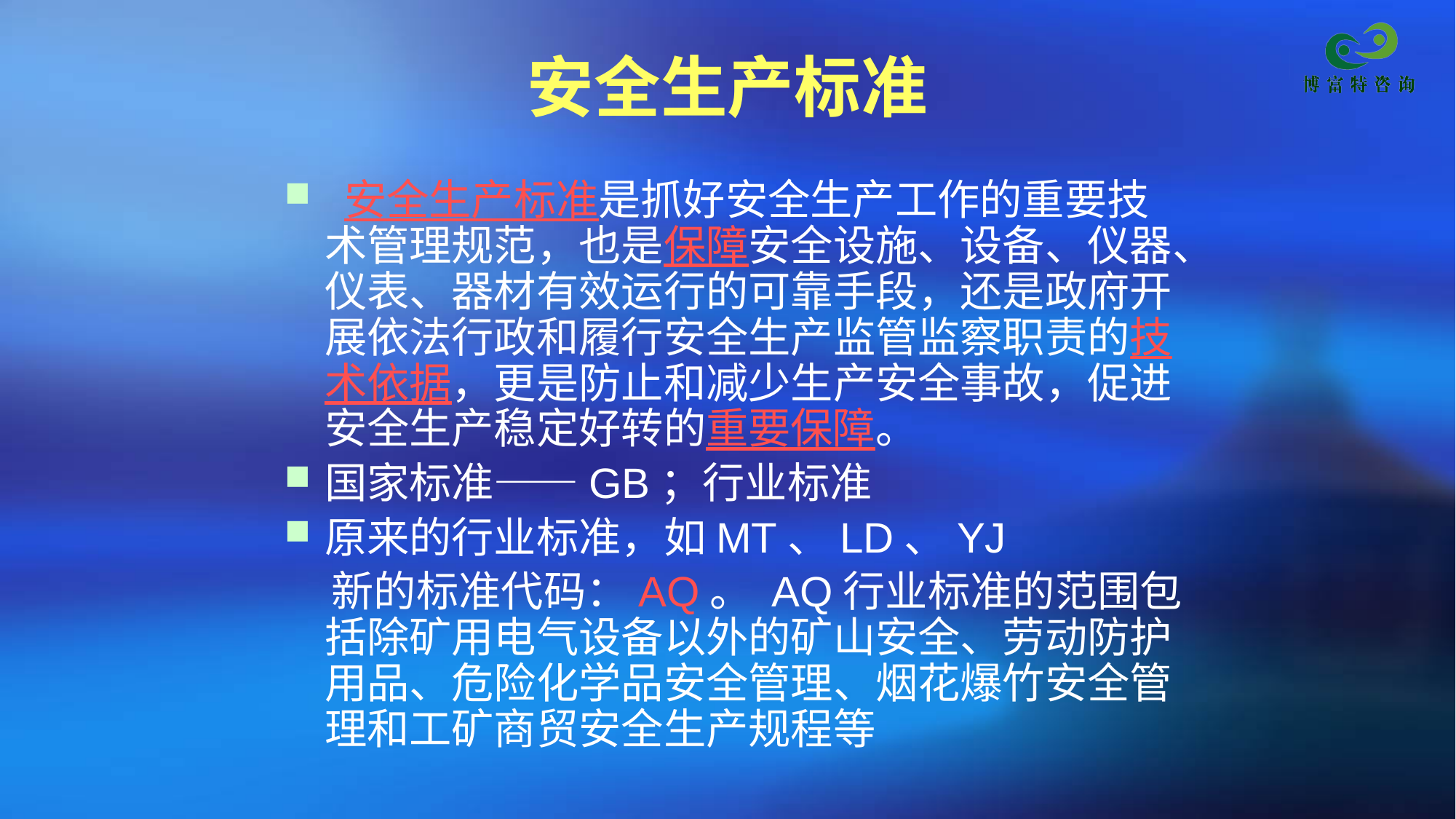

# 安全生产标准
 安全生产标准是抓好安全生产工作的重要技术管理规范，也是保障安全设施、设备、仪器、仪表、器材有效运行的可靠手段，还是政府开展依法行政和履行安全生产监管监察职责的技术依据，更是防止和减少生产安全事故，促进安全生产稳定好转的重要保障。
国家标准——GB；行业标准
原来的行业标准，如MT、LD、YJ
    新的标准代码：AQ。 AQ行业标准的范围包括除矿用电气设备以外的矿山安全、劳动防护用品、危险化学品安全管理、烟花爆竹安全管理和工矿商贸安全生产规程等